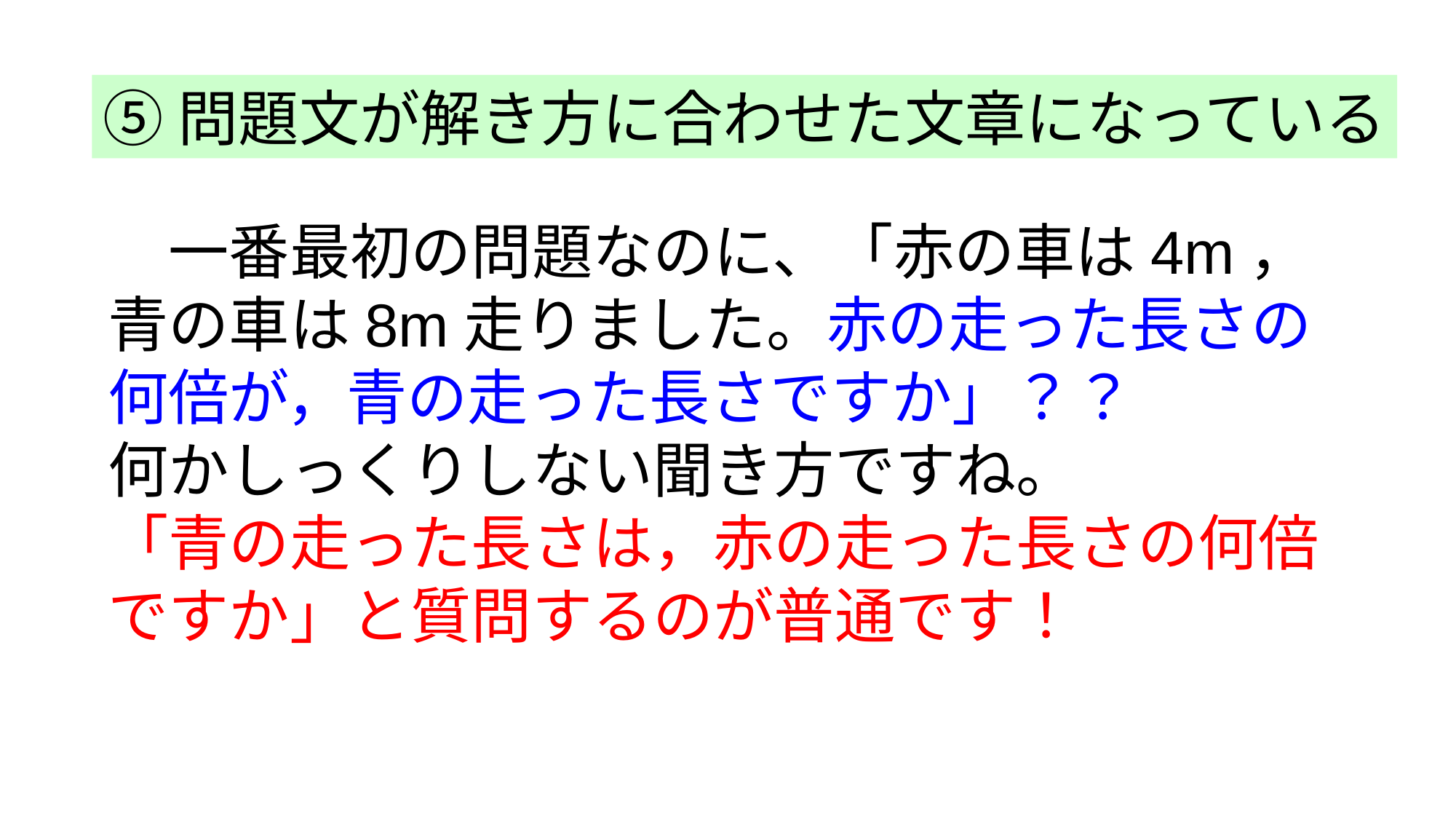

⑤問題文が解き方に合わせた文章になっている
　一番最初の問題なのに、「赤の車は4m，
青の車は8m走りました。赤の走った長さの
何倍が，青の走った長さですか」？？
何かしっくりしない聞き方ですね。
「青の走った長さは，赤の走った長さの何倍
ですか」と質問するのが普通です！